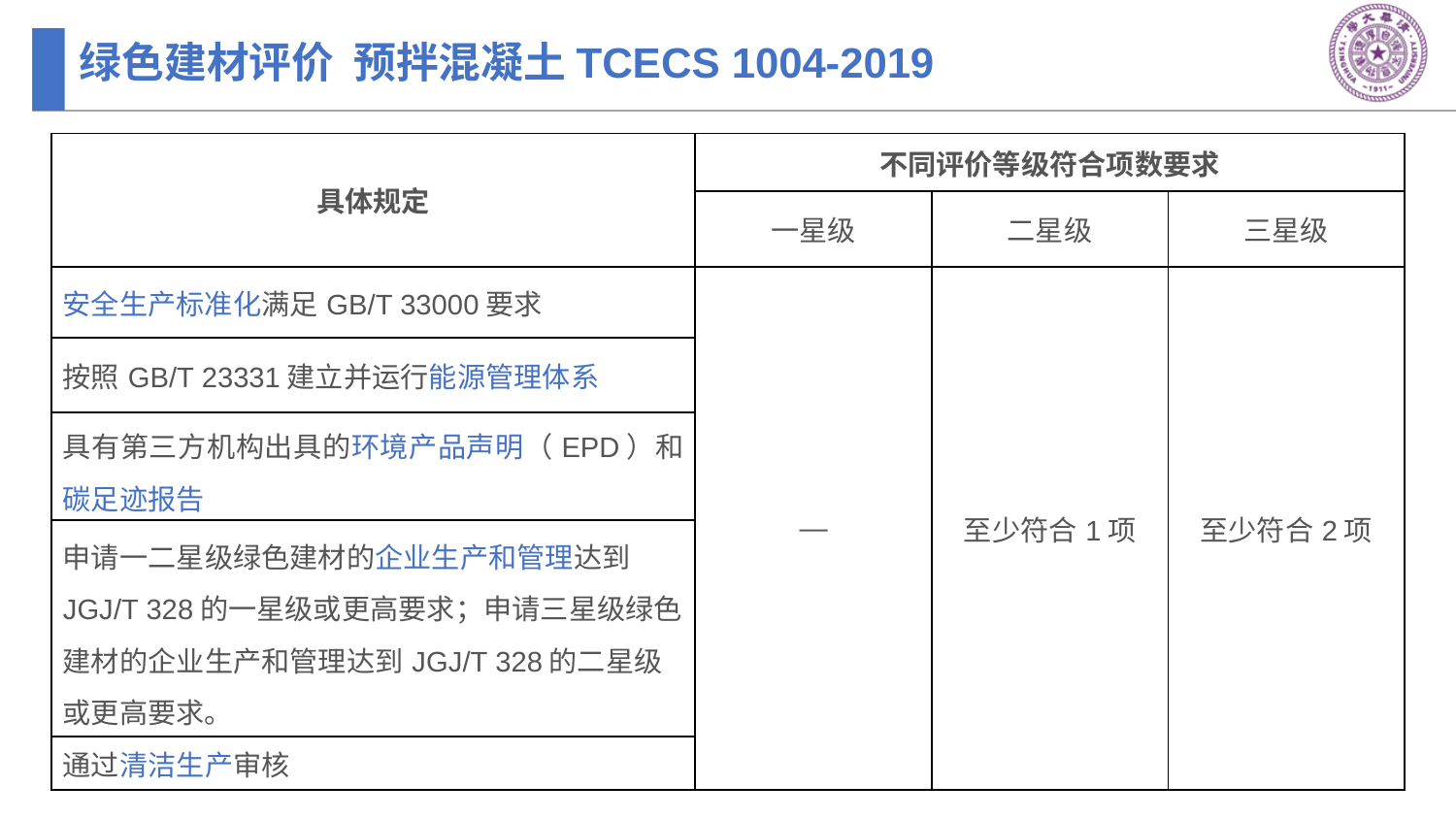

绿色建材评价  预拌混凝土TCECS 1004-2019
| 具体规定 | 不同评价等级符合项数要求 |  |  |
| --- | --- | --- | --- |
|  | 一星级 | 二星级 | 三星级 |
| 安全生产标准化满足GB/T 33000要求 | — | 至少符合1项 | 至少符合2项 |
| 按照GB/T 23331建立并运行能源管理体系 |  |  |  |
| 具有第三方机构出具的环境产品声明（EPD）和碳足迹报告 |  |  |  |
| 申请一二星级绿色建材的企业生产和管理达到JGJ/T 328的一星级或更高要求；申请三星级绿色建材的企业生产和管理达到JGJ/T 328的二星级或更高要求。 |  |  |  |
| 通过清洁生产审核 |  |  |  |